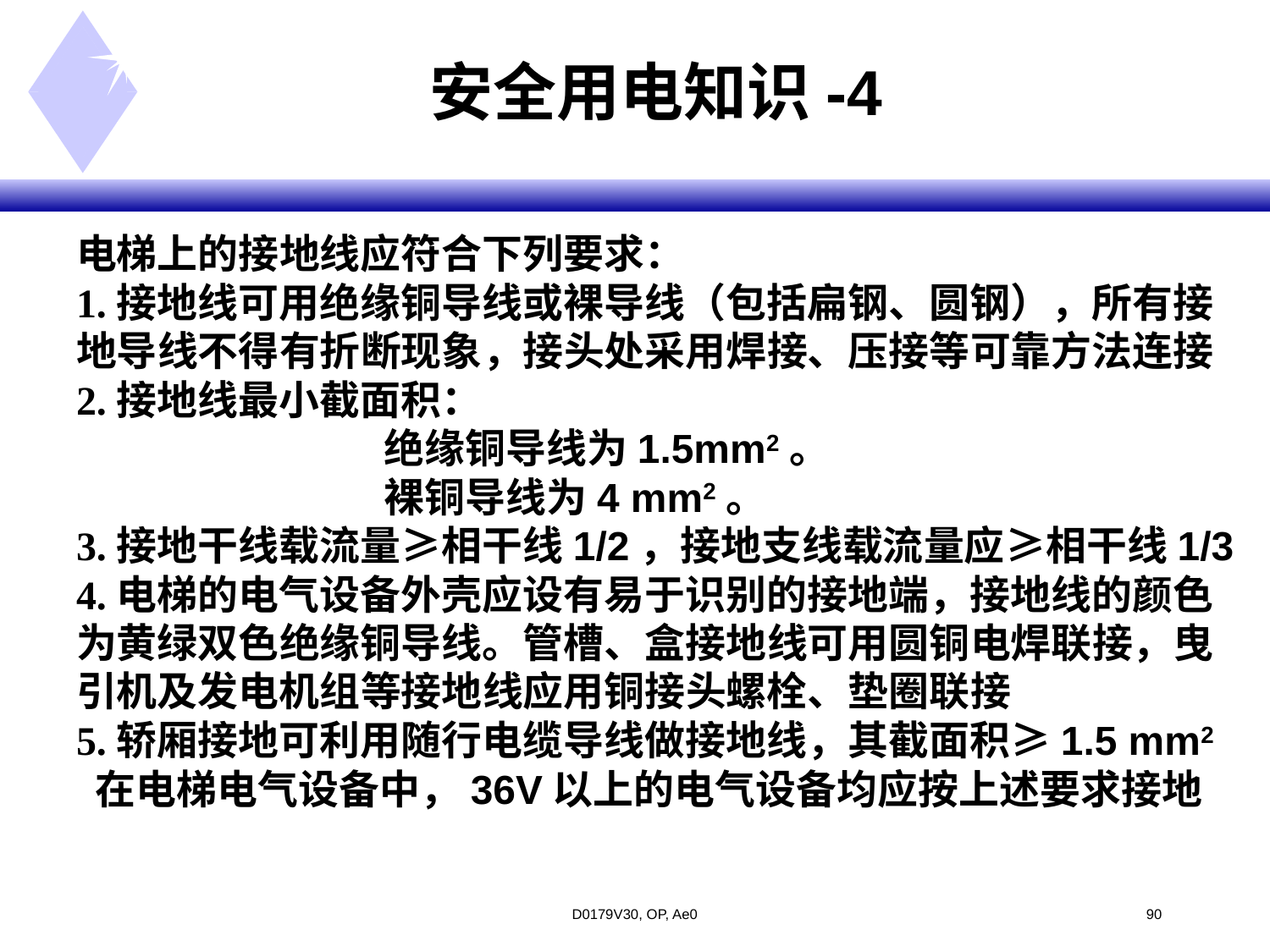

# 安全用电知识-4
电梯上的接地线应符合下列要求：
1.接地线可用绝缘铜导线或裸导线（包括扁钢、圆钢），所有接地导线不得有折断现象，接头处采用焊接、压接等可靠方法连接
2.接地线最小截面积：
                                绝缘铜导线为1.5mm2。
                                裸铜导线为4 mm2。
3.接地干线载流量≥相干线1/2，接地支线载流量应≥相干线1/3
4.电梯的电气设备外壳应设有易于识别的接地端，接地线的颜色为黄绿双色绝缘铜导线。管槽、盒接地线可用圆铜电焊联接，曳引机及发电机组等接地线应用铜接头螺栓、垫圈联接
5.轿厢接地可利用随行电缆导线做接地线，其截面积≥1.5 mm2
 在电梯电气设备中，36V以上的电气设备均应按上述要求接地
D0179V30, OP, Ae0
90